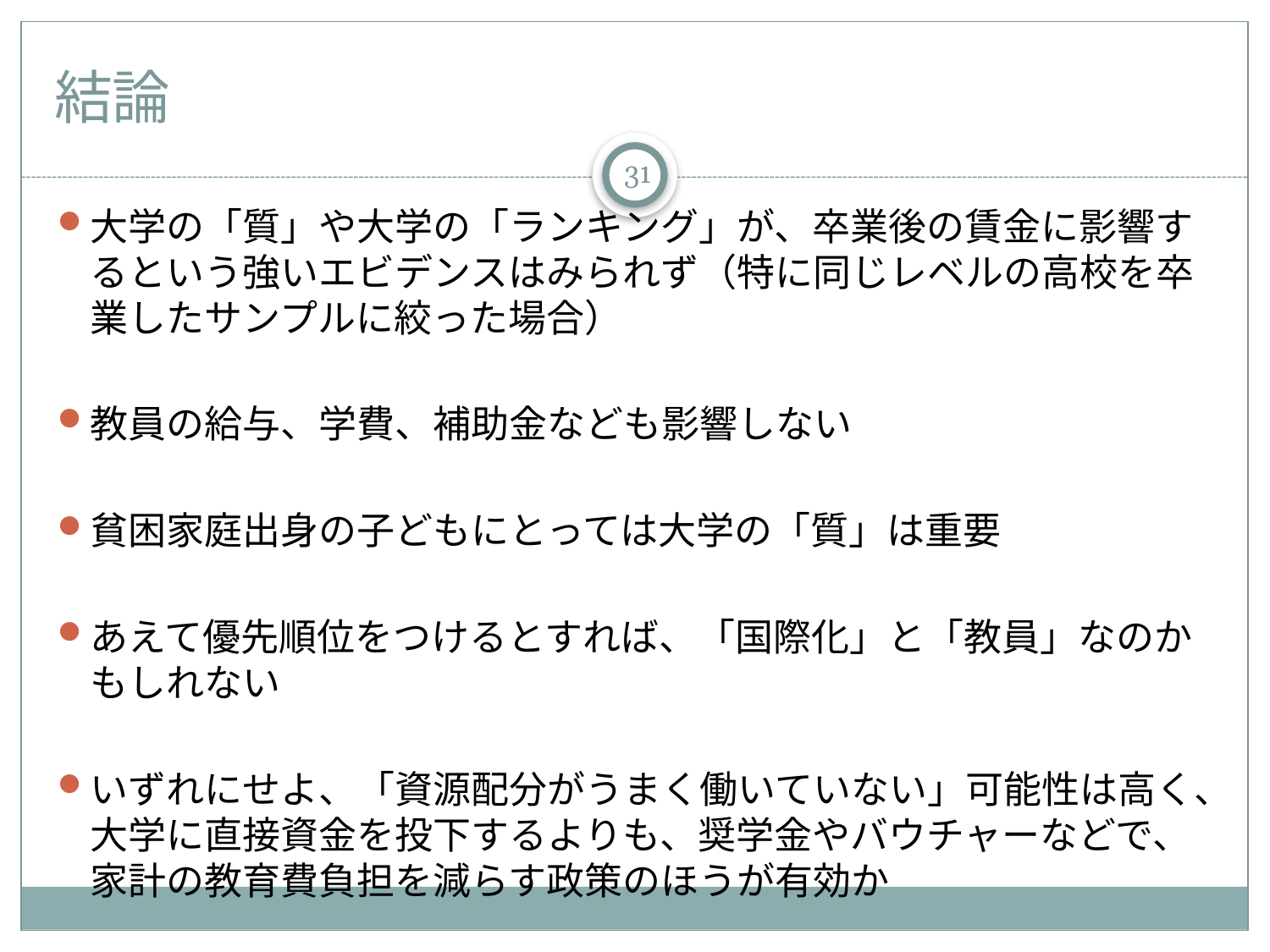

# 結論
31
大学の「質」や大学の「ランキング」が、卒業後の賃金に影響するという強いエビデンスはみられず（特に同じレベルの高校を卒業したサンプルに絞った場合）

教員の給与、学費、補助金なども影響しない

貧困家庭出身の子どもにとっては大学の「質」は重要

あえて優先順位をつけるとすれば、「国際化」と「教員」なのかもしれない

いずれにせよ、「資源配分がうまく働いていない」可能性は高く、大学に直接資金を投下するよりも、奨学金やバウチャーなどで、家計の教育費負担を減らす政策のほうが有効か